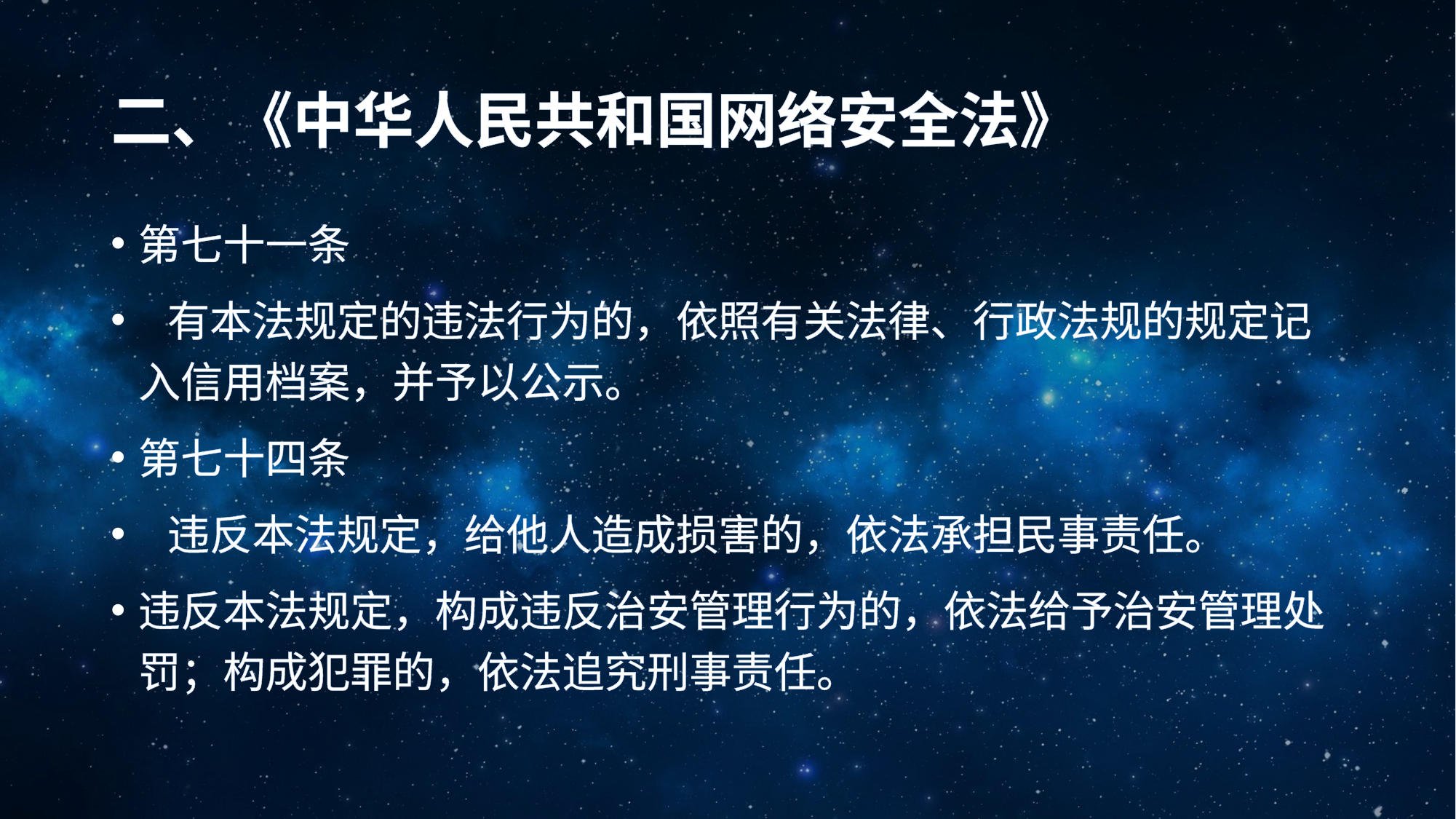

# 二、《中华人民共和国网络安全法》
第七十一条
  有本法规定的违法行为的，依照有关法律、行政法规的规定记入信用档案，并予以公示。
第七十四条
  违反本法规定，给他人造成损害的，依法承担民事责任。
违反本法规定，构成违反治安管理行为的，依法给予治安管理处罚；构成犯罪的，依法追究刑事责任。